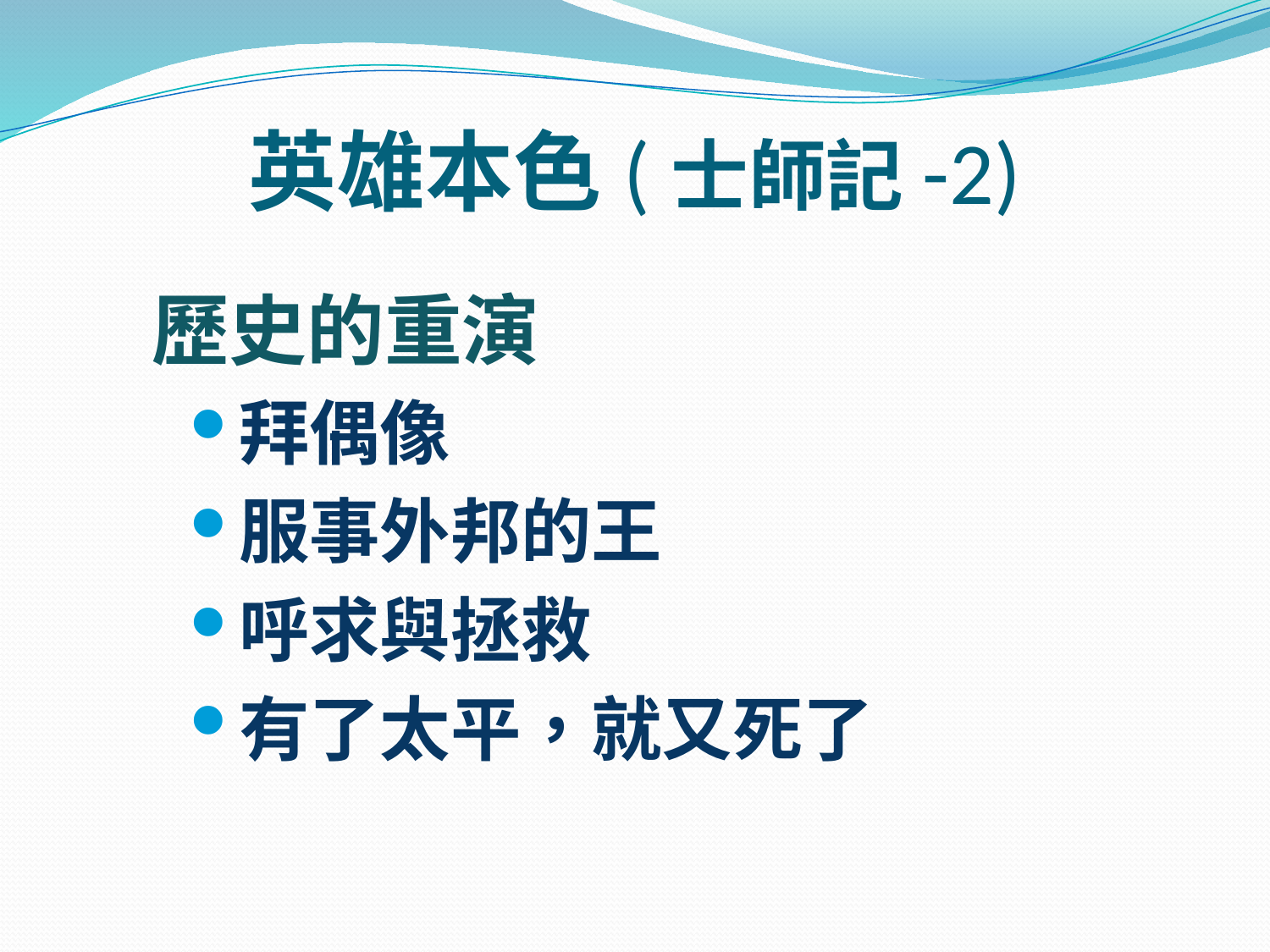

# 英雄本色(士師記-2)
歷史的重演
拜偶像
服事外邦的王
呼求與拯救
有了太平，就又死了